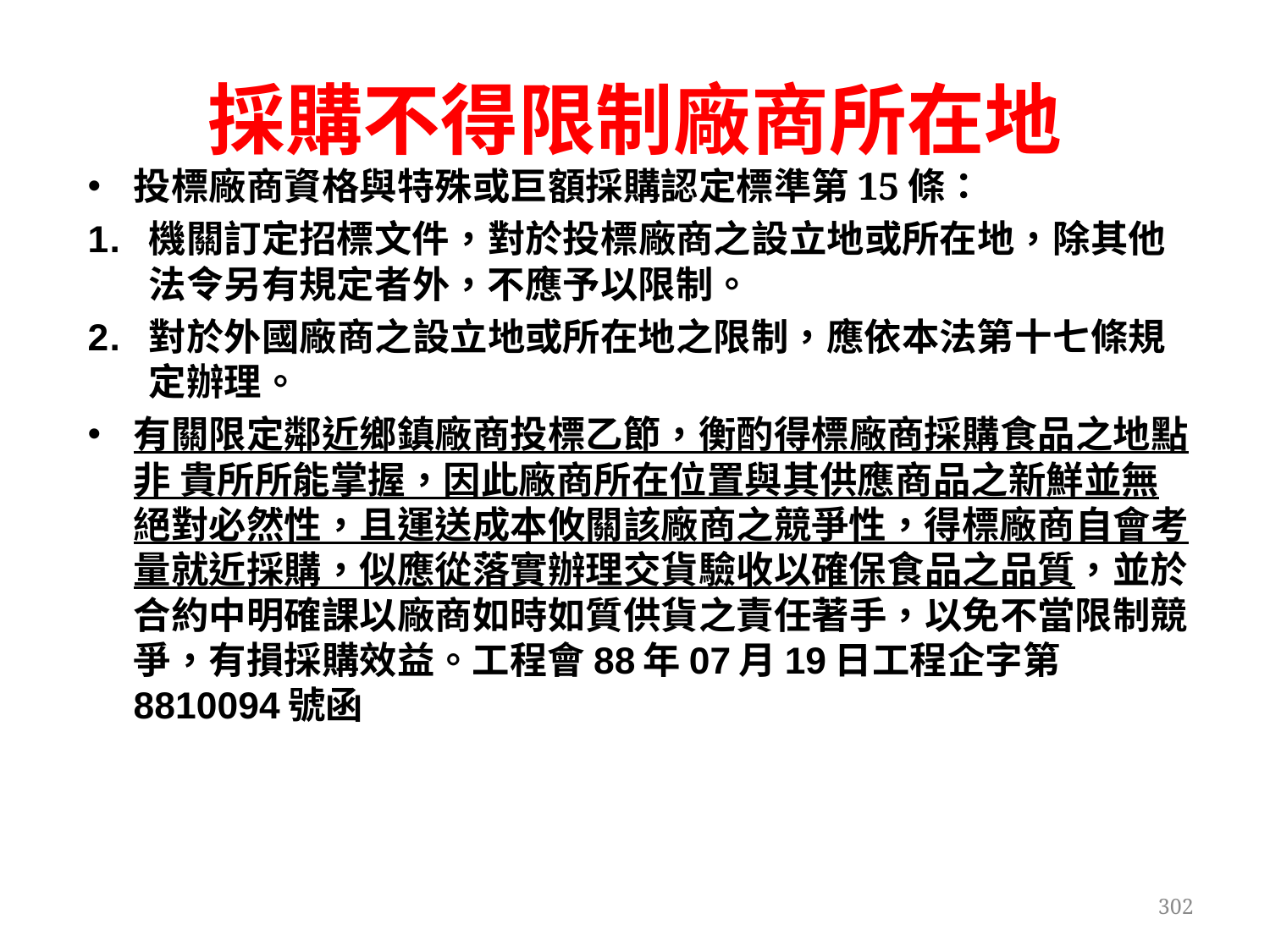

# 採購不得限制廠商所在地
投標廠商資格與特殊或巨額採購認定標準第15條：
機關訂定招標文件，對於投標廠商之設立地或所在地，除其他法令另有規定者外，不應予以限制。
對於外國廠商之設立地或所在地之限制，應依本法第十七條規定辦理。
有關限定鄰近鄉鎮廠商投標乙節，衡酌得標廠商採購食品之地點非 貴所所能掌握，因此廠商所在位置與其供應商品之新鮮並無絕對必然性，且運送成本攸關該廠商之競爭性，得標廠商自會考量就近採購，似應從落實辦理交貨驗收以確保食品之品質，並於合約中明確課以廠商如時如質供貨之責任著手，以免不當限制競爭，有損採購效益。工程會88年07月19日工程企字第8810094號函
302